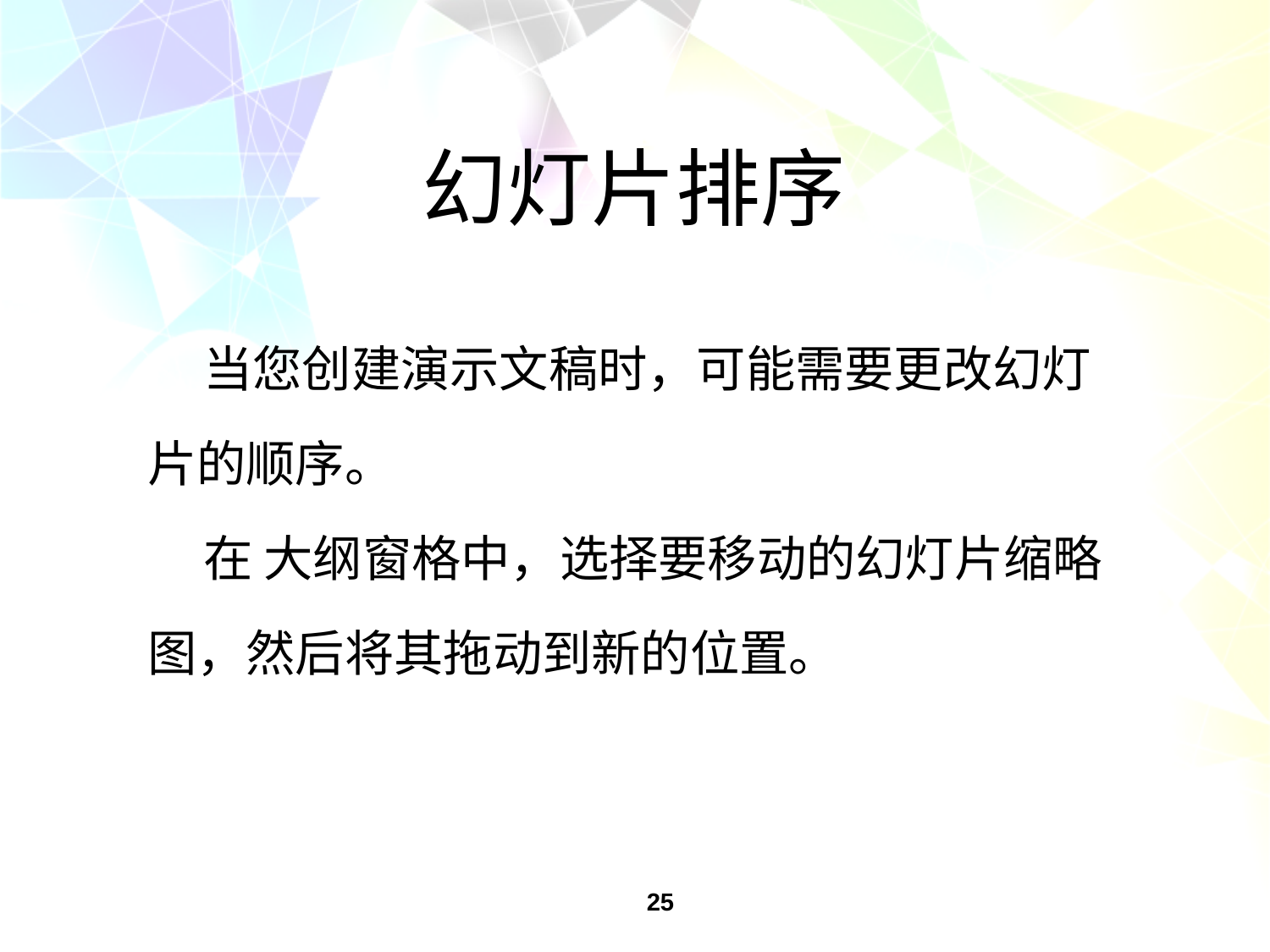

# 幻灯片排序
    当您创建演示文稿时，可能需要更改幻灯片的顺序。
    在 大纲窗格中，选择要移动的幻灯片缩略图，然后将其拖动到新的位置。
25